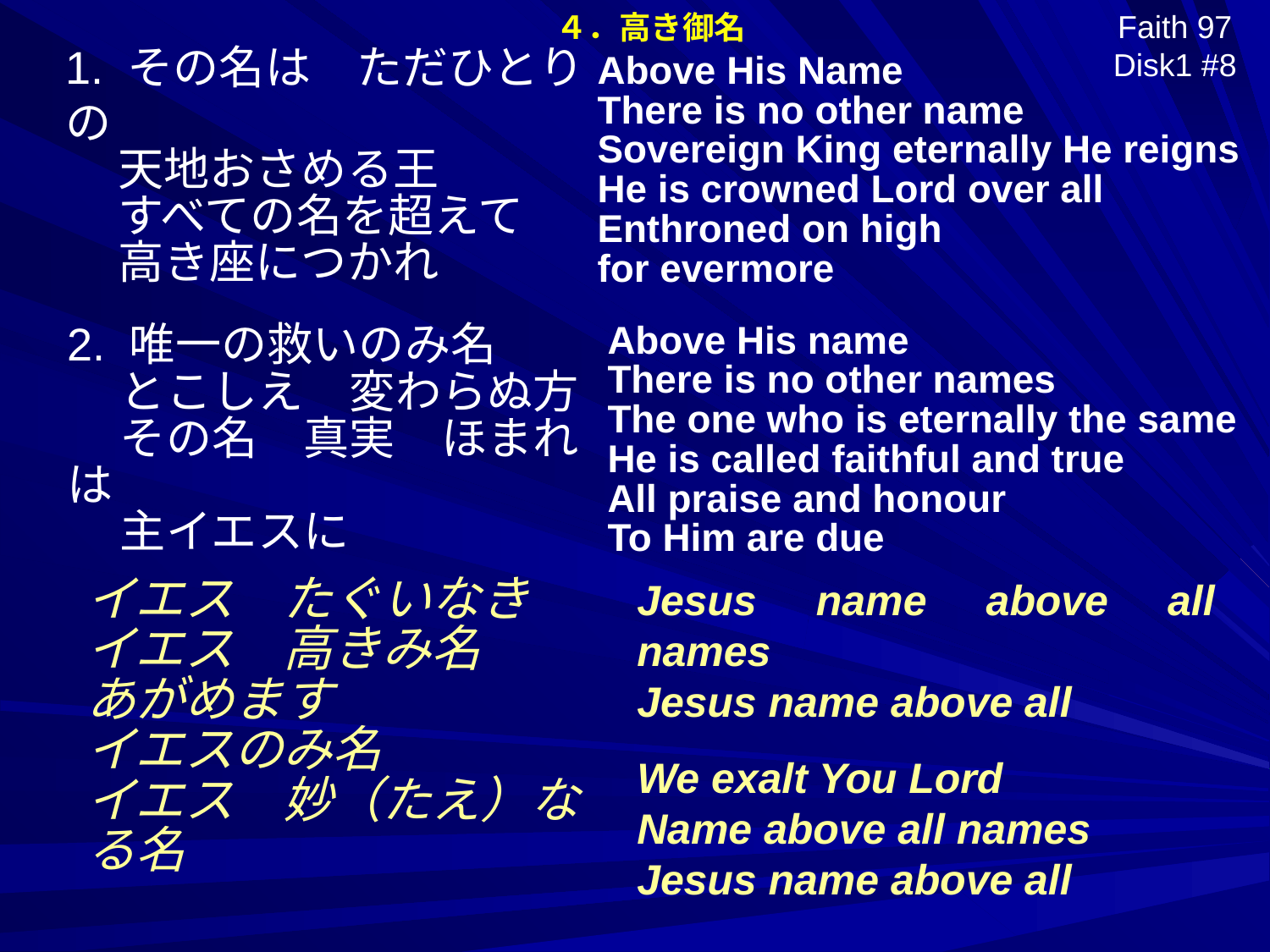

４．高き御名
Faith 97 Disk1 #8
1. その名は　ただひとりの
    天地おさめる王
    すべての名を超えて
    高き座につかれ
Above His Name
There is no other name
Sovereign King eternally He reigns
He is crowned Lord over all
Enthroned on high
for evermore
Above His name
There is no other names
The one who is eternally the same
He is called faithful and true
All praise and honour
To Him are due
2. 唯一の救いのみ名
    とこしえ　変わらぬ方
    その名　真実　ほまれは
    主イエスに
イエス　たぐいなき
イエス　高きみ名
あがめます
イエスのみ名
イエス　妙（たえ）なる名
Jesus name above all names
Jesus name above all

We exalt You Lord
Name above all names
Jesus name above all